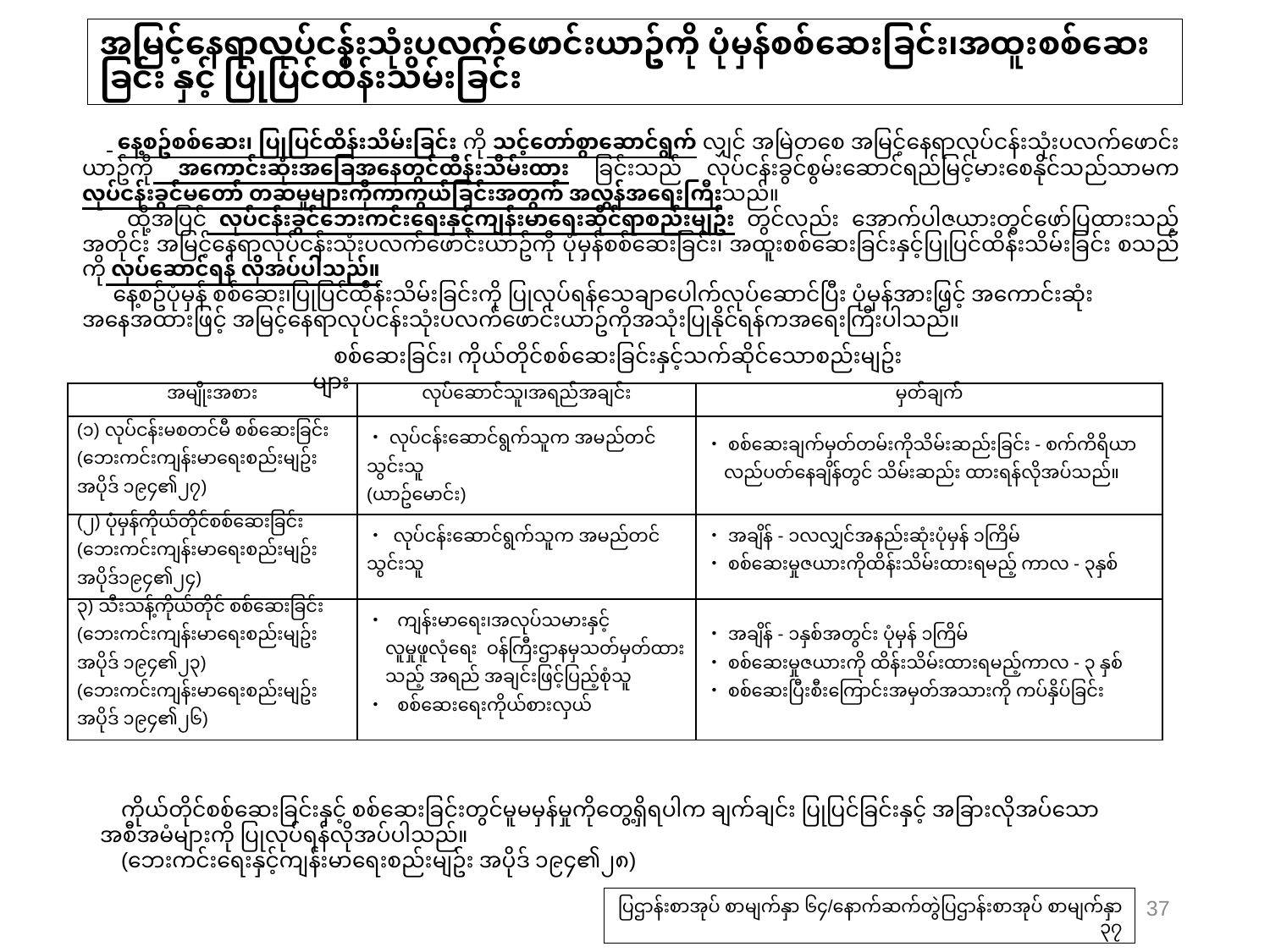

# အမြင့်နေရာလုပ်ငန်းသုံးပလက်ဖောင်းယာဥ်ကို ပုံမှန်စစ်ဆေးခြင်း၊အထူးစစ်ဆေးခြင်း နှင့် ပြုပြင်ထိန်းသိမ်းခြင်း
　 နေ့စဥ်စစ်ဆေး၊ ပြုပြင်ထိန်းသိမ်းခြင်း ကို သင့်တော်စွာဆောင်ရွက် လျှင် အမြဲတစေ အမြင့်နေရာလုပ်ငန်းသုံးပလက်ဖောင်း ယာဥ်ကို အကောင်းဆုံးအခြေအနေတွင်ထိန်းသိမ်းထား ခြင်းသည် လုပ်ငန်းခွင်စွမ်းဆောင်ရည်မြင့်မားစေနိုင်သည်သာမက လုပ်ငန်းခွင်မတော် တဆမှုများကိုကာကွယ်ခြင်းအတွက် အလွန်အရေးကြီးသည်။
　 ထို့အပြင် လုပ်ငန်းခွင်ဘေးကင်းရေးနှင့်ကျန်းမာရေးဆိုင်ရာစည်းမျဥ်း တွင်လည်း အောက်ပါဇယားတွင်ဖော်ပြထားသည့်အတိုင်း အမြင့်နေရာလုပ်ငန်းသုံးပလက်ဖောင်းယာဥ်ကို ပုံမှန်စစ်ဆေးခြင်း၊ အထူးစစ်ဆေးခြင်းနှင့်ပြုပြင်ထိန်းသိမ်းခြင်း စသည်ကို လုပ်ဆောင်ရန် လိုအပ်ပါသည်။
　 နေ့စဥ်ပုံမှန် စစ်ဆေး၊ပြုပြင်ထိန်းသိမ်းခြင်းကို ပြုလုပ်ရန်သေချာပေါက်လုပ်ဆောင်ပြီး ပုံမှန်အားဖြင့် အကောင်းဆုံး အနေအထားဖြင့် အမြင့်နေရာလုပ်ငန်းသုံးပလက်ဖောင်းယာဥ်ကိုအသုံးပြုနိုင်ရန်ကအရေးကြီးပါသည်။

စစ်ဆေးခြင်း၊ ကိုယ်တိုင်စစ်ဆေးခြင်းနှင့်သက်ဆိုင်သောစည်းမျဥ်းများ
| အမျိုးအစား | လုပ်ဆောင်သူ၊အရည်အချင်း | မှတ်ချက် |
| --- | --- | --- |
| (၁) လုပ်ငန်းမစတင်မီ စစ်ဆေးခြင်း (ဘေးကင်းကျန်းမာရေးစည်းမျဥ်း အပိုဒ် ၁၉၄၏၂၇) | ・လုပ်ငန်းဆောင်ရွက်သူက အမည်တင်သွင်းသူ (ယာဥ်မောင်း) | ・စစ်ဆေးချက်မှတ်တမ်းကိုသိမ်းဆည်းခြင်း - စက်ကိရိယာ လည်ပတ်နေချိန်တွင် သိမ်းဆည်း ထားရန်လိုအပ်သည်။ |
| (၂) ပုံမှန်ကိုယ်တိုင်စစ်ဆေးခြင်း (ဘေးကင်းကျန်းမာရေးစည်းမျဥ်း အပိုဒ်၁၉၄၏၂၄) | ・ လုပ်ငန်းဆောင်ရွက်သူက အမည်တင်သွင်းသူ | ・အချိန် - ၁လလျှင်အနည်းဆုံးပုံမှန် ၁ကြိမ် ・စစ်ဆေးမှုဇယားကိုထိန်းသိမ်းထားရမည့် ကာလ - ၃နှစ် |
| ၃) သီးသန့်ကိုယ်တိုင် စစ်ဆေးခြင်း (ဘေးကင်းကျန်းမာရေးစည်းမျဥ်း အပိုဒ် ၁၉၄၏၂၃) (ဘေးကင်းကျန်းမာရေးစည်းမျဥ်း အပိုဒ် ၁၉၄၏၂၆) | ・ ကျန်းမာရေး၊အလုပ်သမားနှင့်လူမှုဖူလုံရေး ဝန်ကြီးဌာနမှသတ်မှတ်ထားသည့် အရည် အချင်းဖြင့်ပြည့်စုံသူ ・ စစ်ဆေးရေးကိုယ်စားလှယ် | ・အချိန် - ၁နှစ်အတွင်း ပုံမှန် ၁ကြိမ် ・စစ်ဆေးမှုဇယားကို ထိန်းသိမ်းထားရမည့်ကာလ - ၃ နှစ် ・စစ်ဆေးပြီးစီးကြောင်းအမှတ်အသားကို ကပ်နှိပ်ခြင်း |
ကိုယ်တိုင်စစ်ဆေးခြင်းနှင့် စစ်ဆေးခြင်းတွင်မူမမှန်မှုကိုတွေ့ရှိရပါက ချက်ချင်း ပြုပြင်ခြင်းနှင့် အခြားလိုအပ်သောအစီအမံများကို ပြုလုပ်ရန်လိုအပ်ပါသည်။
(ဘေးကင်းရေးနှင့်ကျန်းမာရေးစည်းမျဥ်း အပိုဒ် ၁၉၄၏၂၈)
37
ပြဌာန်းစာအုပ် စာမျက်နှာ ၆၄/နောက်ဆက်တွဲပြဌာန်းစာအုပ် စာမျက်နှာ ၃၇